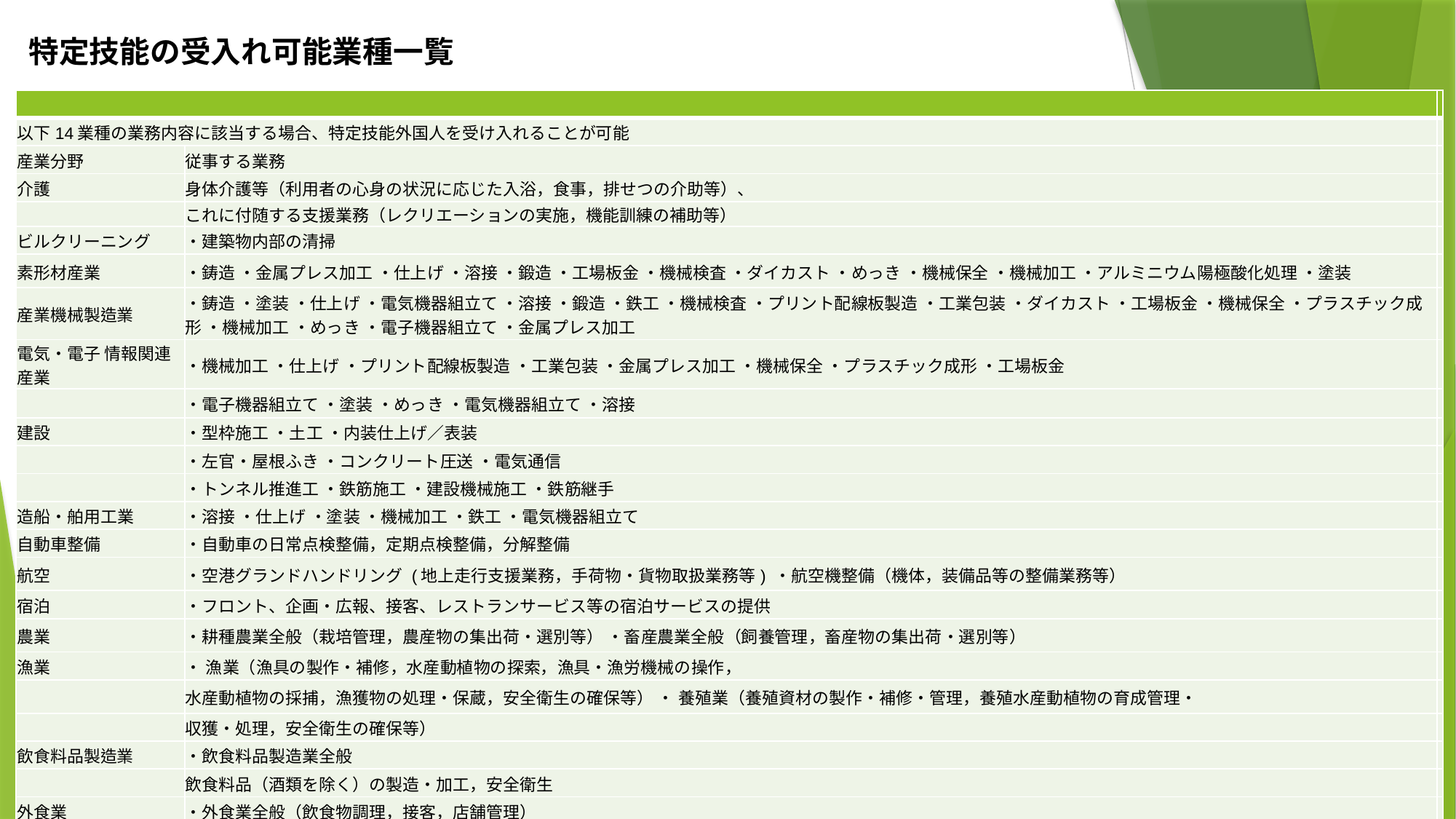

特定技能の受入れ可能業種一覧
|  |  |  |
| --- | --- | --- |
| 以下14業種の業務内容に該当する場合、特定技能外国人を受け入れることが可能 |  |  |
| 産業分野 | 従事する業務 |  |
| 介護 | 身体介護等（利用者の心身の状況に応じた入浴，食事，排せつの介助等）、 |  |
|  | これに付随する支援業務（レクリエーションの実施，機能訓練の補助等） |  |
| ビルクリーニング | ・建築物内部の清掃 |  |
| 素形材産業 | ・鋳造 ・金属プレス加工 ・仕上げ ・溶接 ・鍛造 ・工場板金 ・機械検査 ・ダイカスト ・めっき ・機械保全 ・機械加工 ・アルミニウム陽極酸化処理 ・塗装 |  |
| 産業機械製造業 | ・鋳造 ・塗装 ・仕上げ ・電気機器組立て ・溶接 ・鍛造 ・鉄工 ・機械検査 ・プリント配線板製造 ・工業包装 ・ダイカスト ・工場板金 ・機械保全 ・プラスチック成形 ・機械加工 ・めっき ・電子機器組立て ・金属プレス加工 |  |
| 電気・電子 情報関連産業 | ・機械加工 ・仕上げ ・プリント配線板製造 ・工業包装 ・金属プレス加工 ・機械保全 ・プラスチック成形 ・工場板金 |  |
|  | ・電子機器組立て ・塗装 ・めっき ・電気機器組立て ・溶接 |  |
| 建設 | ・型枠施工 ・土工 ・内装仕上げ／表装 |  |
|  | ・左官・屋根ふき ・コンクリート圧送 ・電気通信 |  |
|  | ・トンネル推進工 ・鉄筋施工 ・建設機械施工 ・鉄筋継手 |  |
| 造船・舶用工業 | ・溶接 ・仕上げ ・塗装 ・機械加工 ・鉄工 ・電気機器組立て |  |
| 自動車整備 | ・自動車の日常点検整備，定期点検整備，分解整備 |  |
| 航空 | ・空港グランドハンドリング (地上走行支援業務，手荷物・貨物取扱業務等) ・航空機整備（機体，装備品等の整備業務等） |  |
| 宿泊 | ・フロント、企画・広報、接客、レストランサービス等の宿泊サービスの提供 |  |
| 農業 | ・耕種農業全般（栽培管理，農産物の集出荷・選別等） ・畜産農業全般（飼養管理，畜産物の集出荷・選別等） |  |
| 漁業 | ・ 漁業（漁具の製作・補修，水産動植物の探索，漁具・漁労機械の操作， |  |
|  | 水産動植物の採捕，漁獲物の処理・保蔵，安全衛生の確保等） ・ 養殖業（養殖資材の製作・補修・管理，養殖水産動植物の育成管理・ |  |
|  | 収獲・処理，安全衛生の確保等） |  |
| 飲食料品製造業 | ・飲食料品製造業全般 |  |
|  | 飲食料品（酒類を除く）の製造・加工，安全衛生 |  |
| 外食業 | ・外食業全般（飲食物調理，接客，店舗管理） |  |